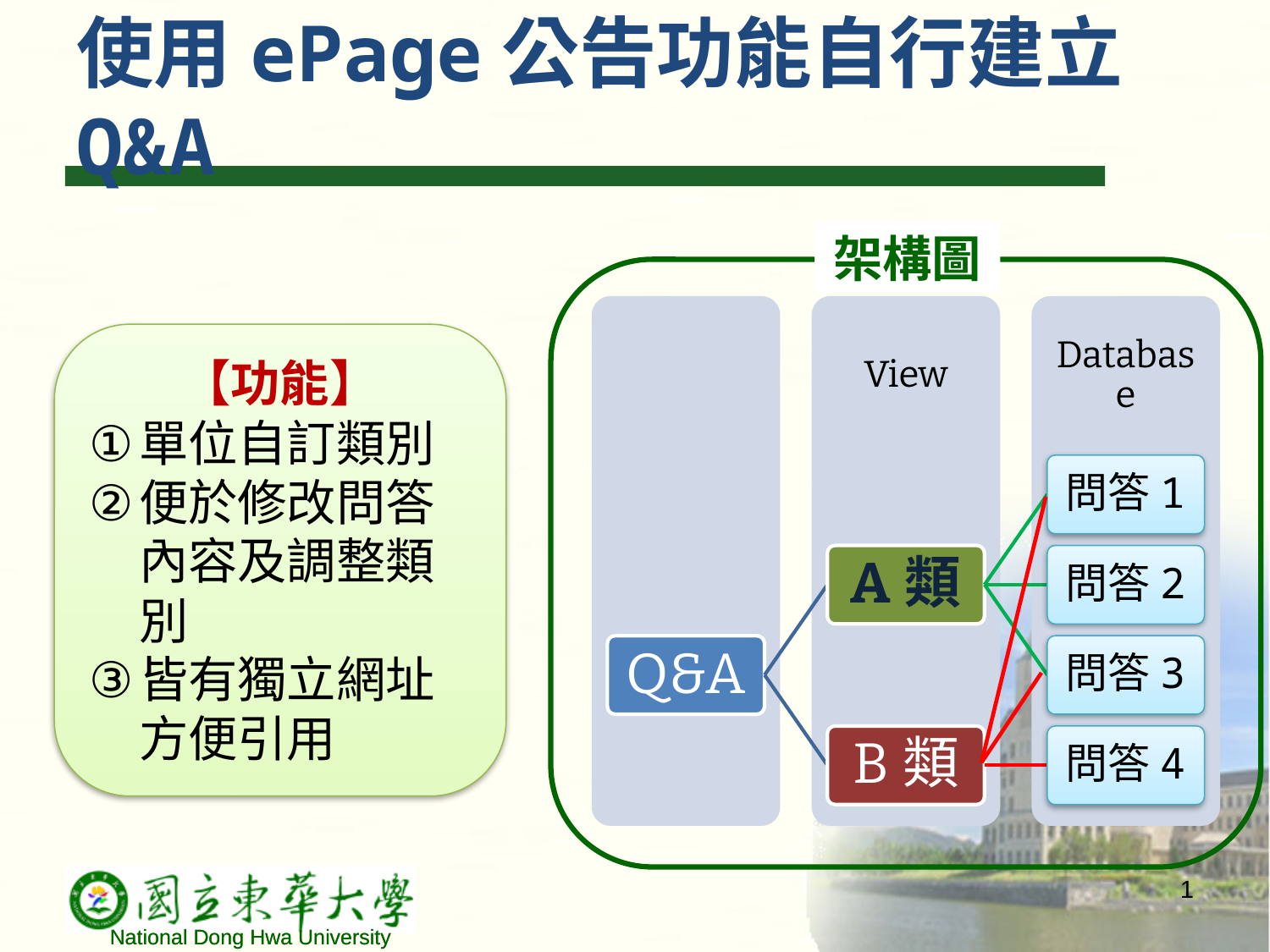

# 使用ePage公告功能自行建立Q&A
架構圖

View
Database
問答1

A類
問答2

Q&A
問答3

B類
問答4

【功能】
單位自訂類別
便於修改問答內容及調整類別
皆有獨立網址方便引用
1